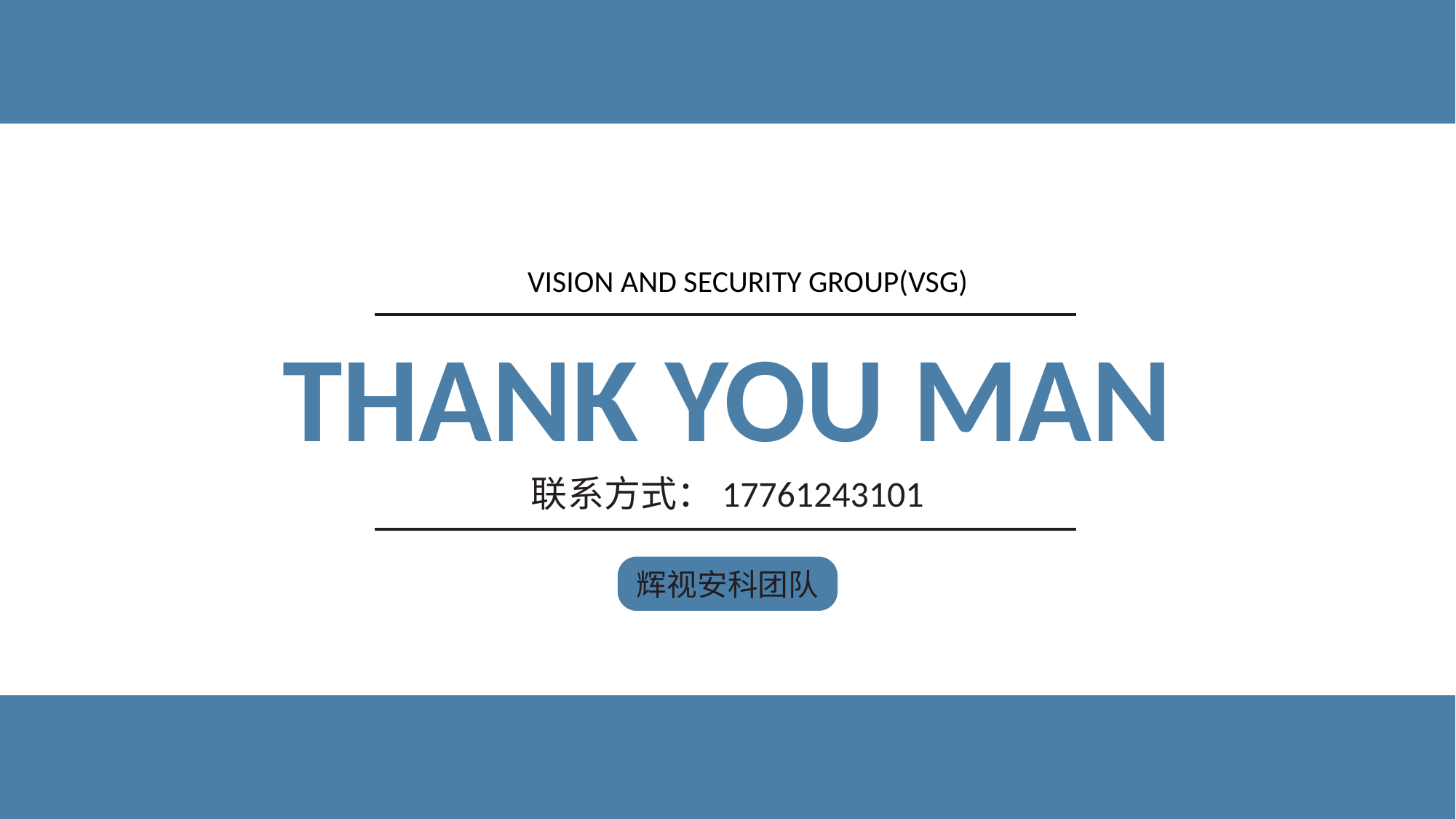

VISION AND SECURITY GROUP(VSG)
THANK YOU MAN
联系方式：17761243101
辉视安科团队